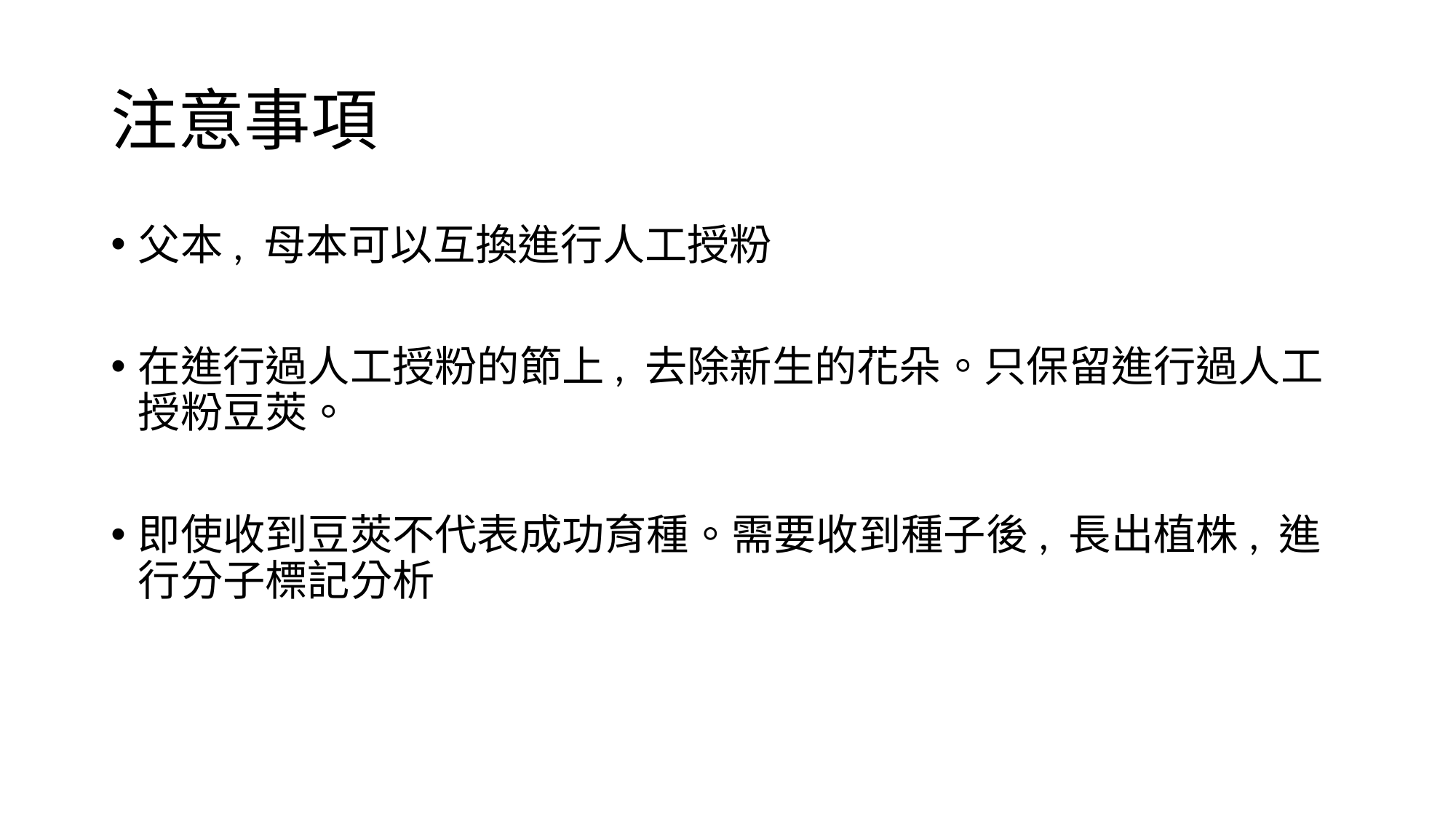

# 注意事項
父本, 母本可以互換進行人工授粉

在進行過人工授粉的節上, 去除新生的花朵。只保留進行過人工授粉豆莢。

即使收到豆莢不代表成功育種。需要收到種子後, 長出植株, 進行分子標記分析